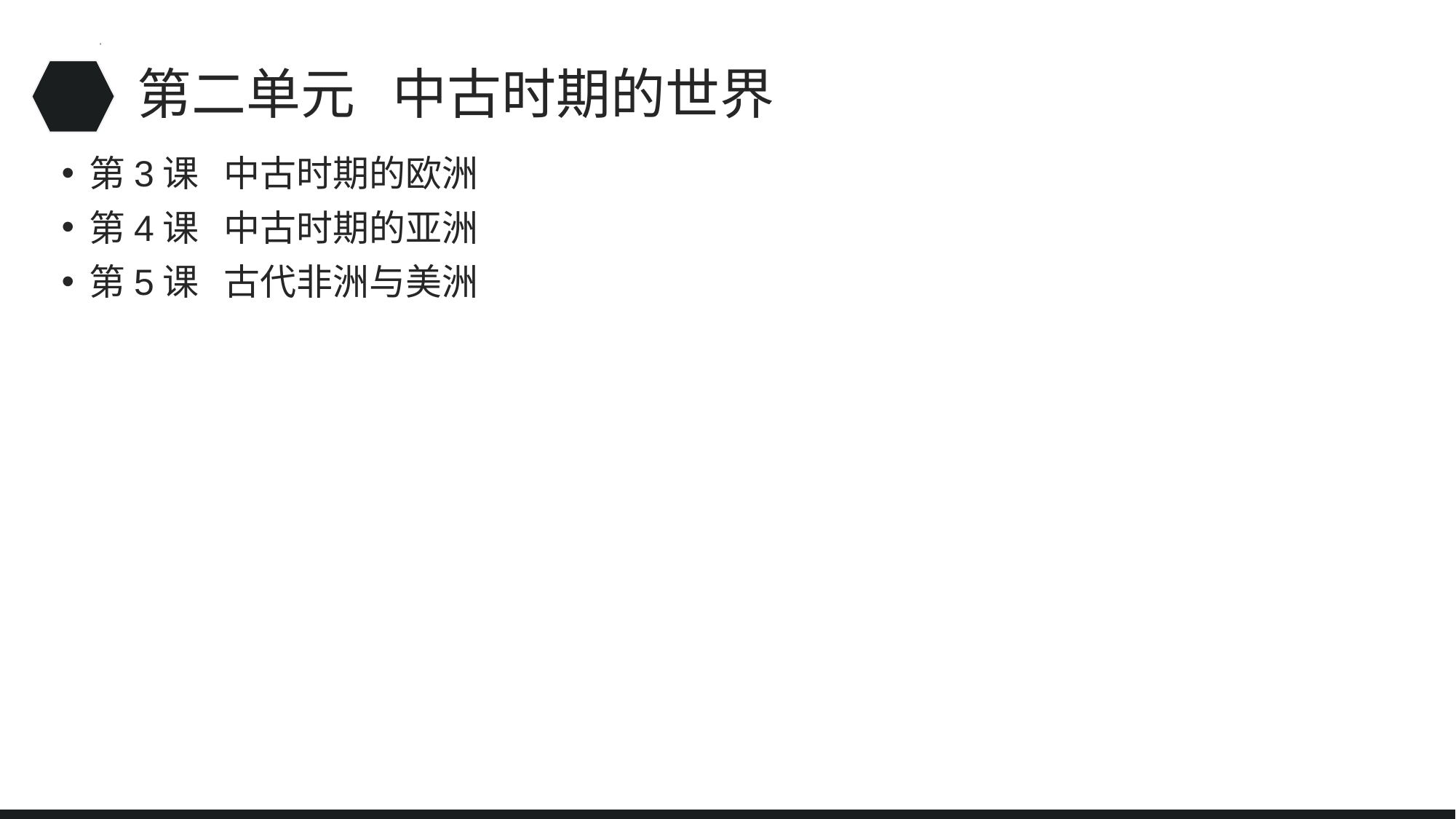

# 第二单元   中古时期的世界
第3课   中古时期的欧洲
第4课   中古时期的亚洲
第5课   古代非洲与美洲